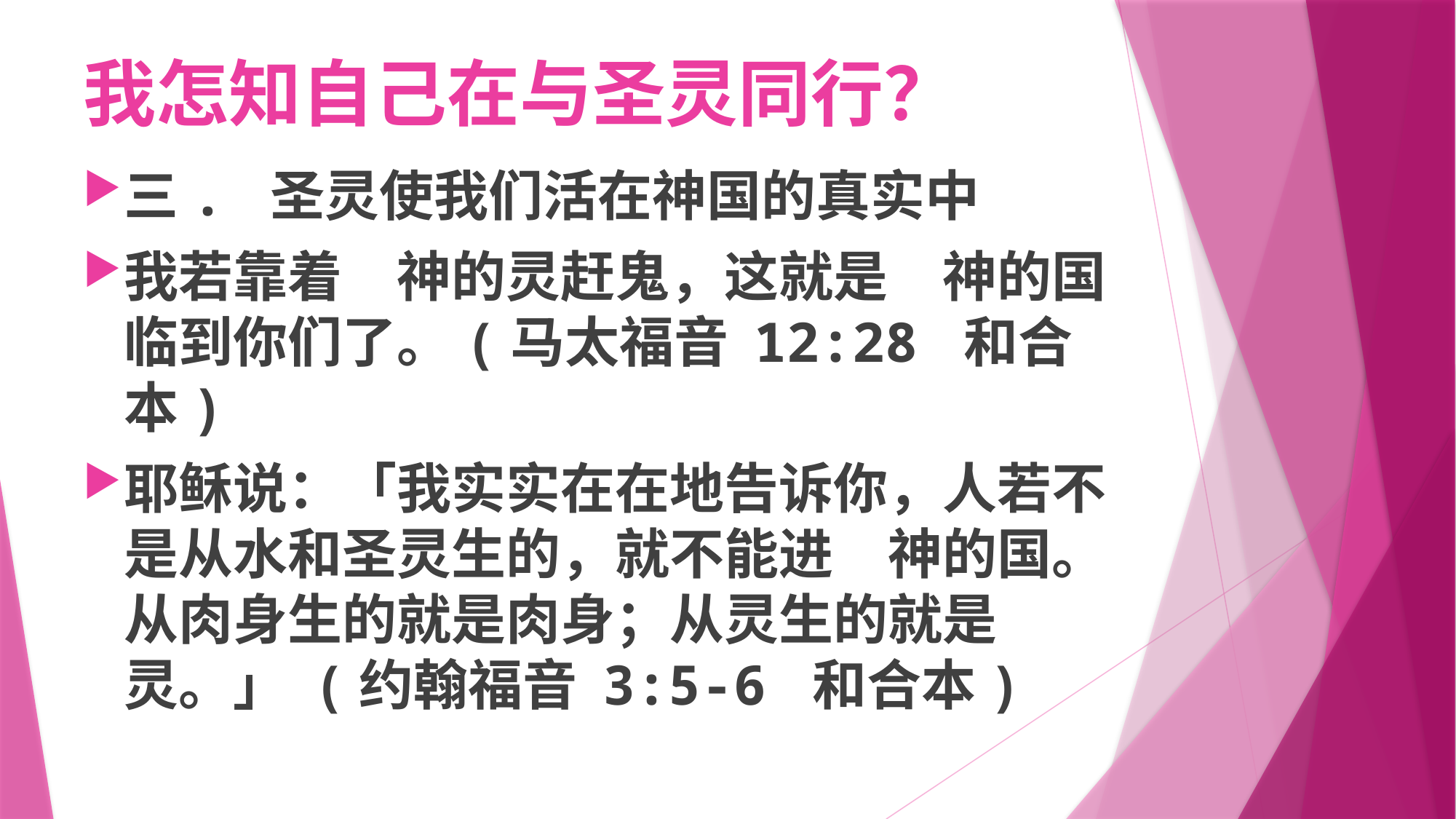

# 我怎知自己在与圣灵同行？
三. 圣灵使我们活在神国的真实中
我若靠着　神的灵赶鬼，这就是　神的国临到你们了。(马太福音 12:28 和合本)
耶稣说：「我实实在在地告诉你，人若不是从水和圣灵生的，就不能进　神的国。 从肉身生的就是肉身；从灵生的就是灵。」 (约翰福音 3:5-6 和合本)